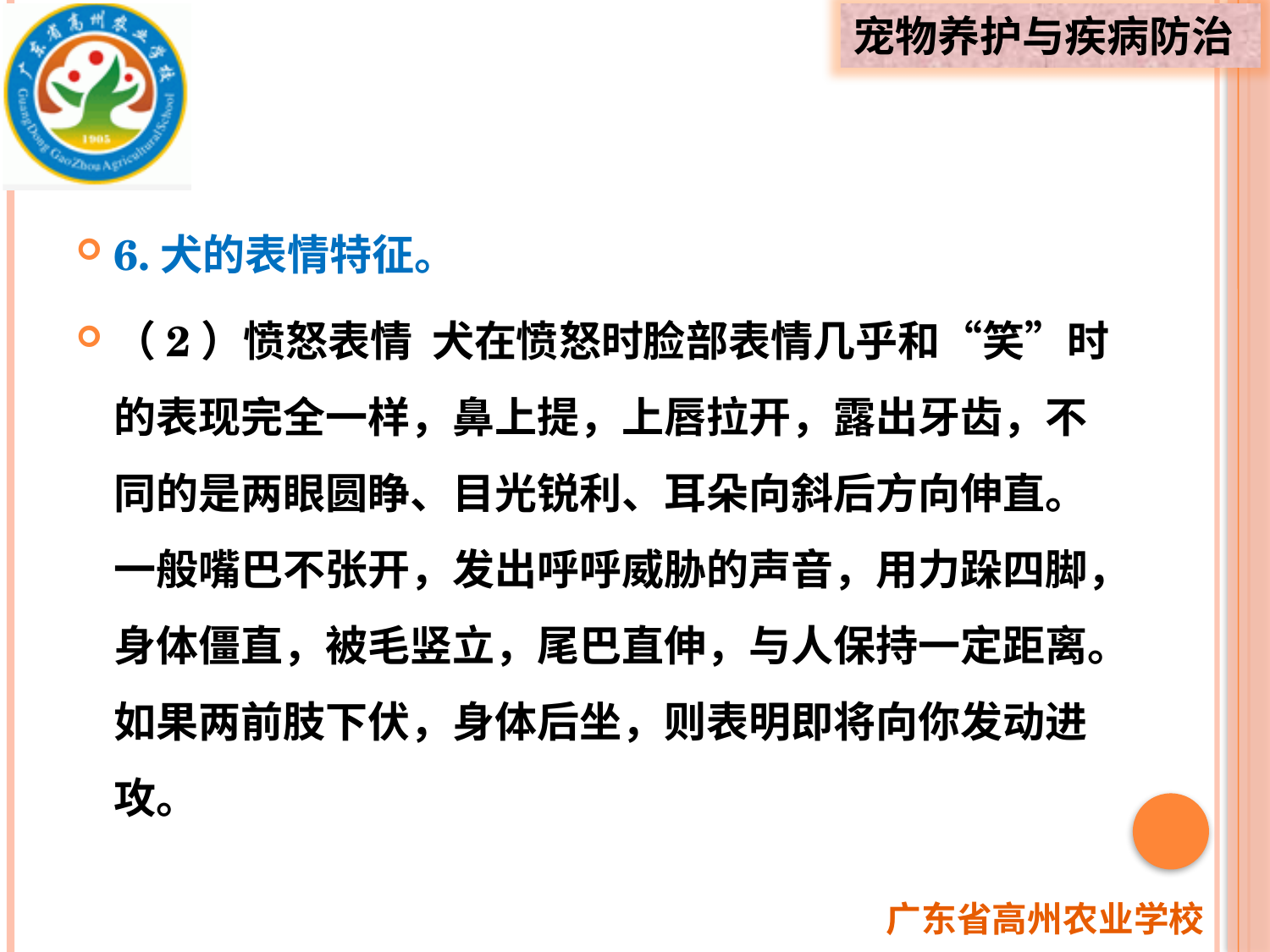

6.犬的表情特征。
（2）愤怒表情  犬在愤怒时脸部表情几乎和“笑”时的表现完全一样，鼻上提，上唇拉开，露出牙齿，不同的是两眼圆睁、目光锐利、耳朵向斜后方向伸直。一般嘴巴不张开，发出呼呼威胁的声音，用力跺四脚，身体僵直，被毛竖立，尾巴直伸，与人保持一定距离。如果两前肢下伏，身体后坐，则表明即将向你发动进攻。